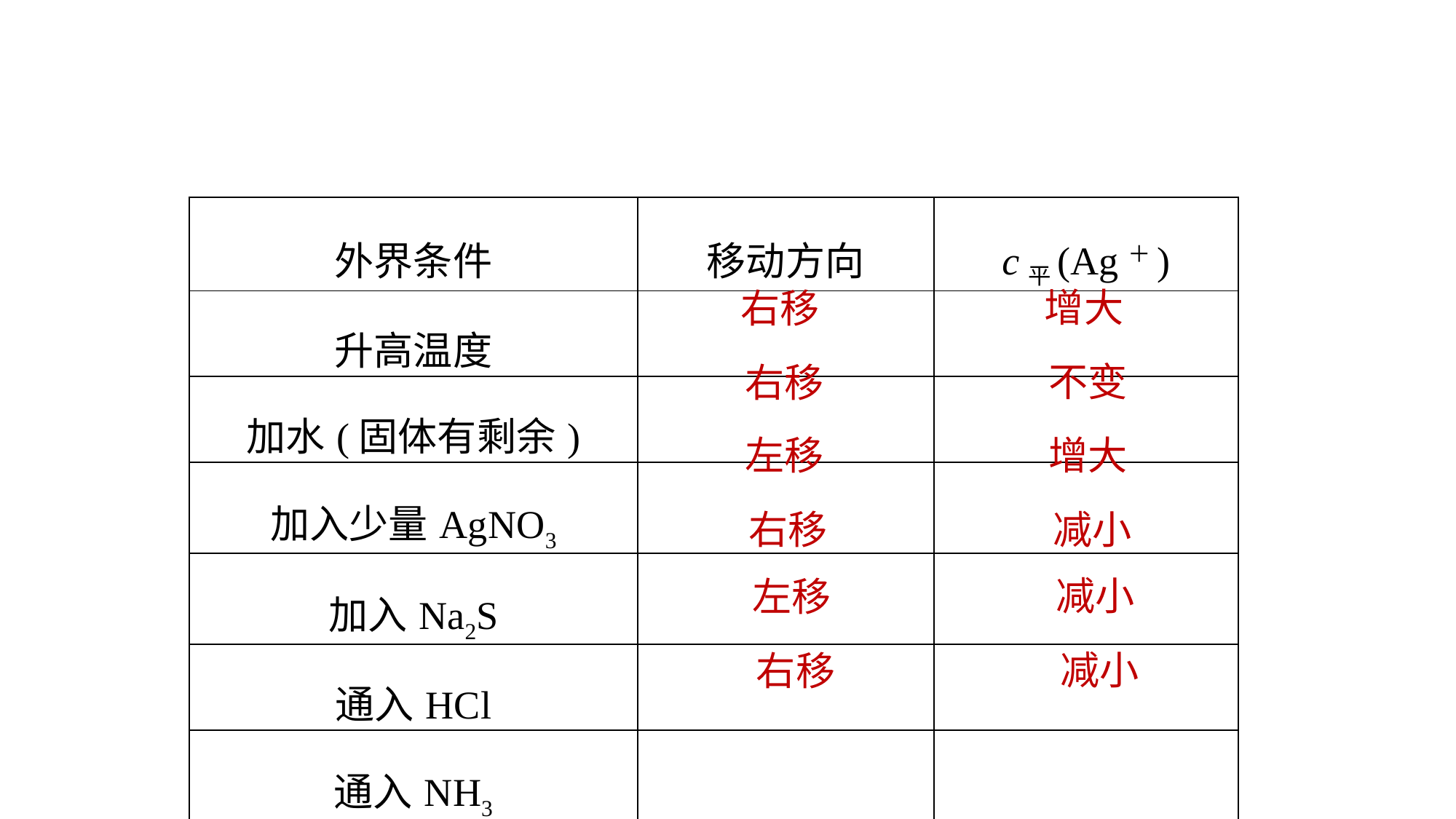

| 外界条件 | 移动方向 | c平(Ag＋) |
| --- | --- | --- |
| 升高温度 |  |  |
| 加水(固体有剩余) |  |  |
| 加入少量AgNO3 |  |  |
| 加入Na2S |  |  |
| 通入HCl |  |  |
| 通入NH3 |  |  |
增大
右移
不变
右移
增大
左移
减小
右移
减小
左移
减小
右移